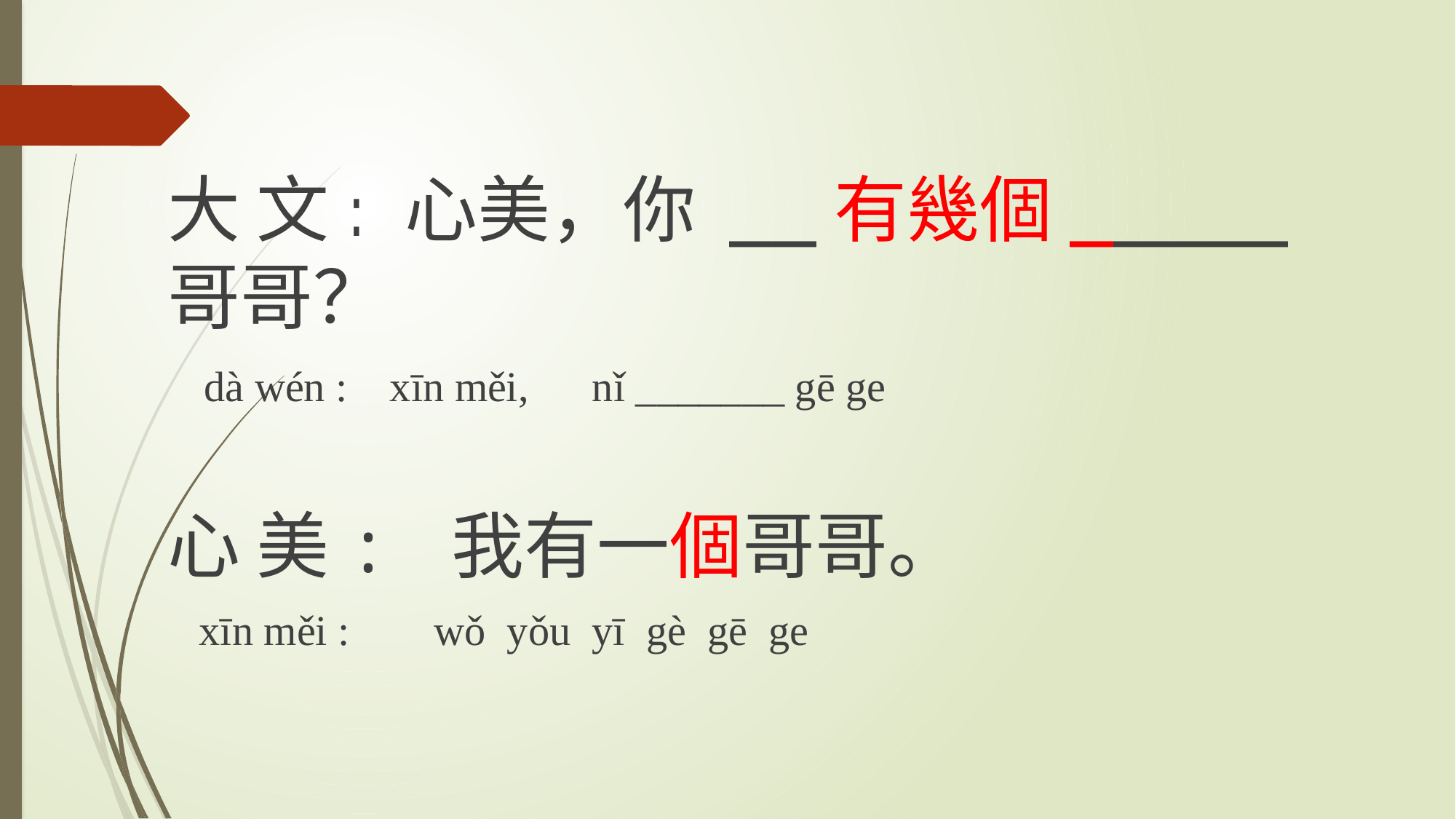

大 文: 心美，你 __有幾個_____哥哥？
   dà wén :    xīn měi,      nǐ _______ gē ge

心 美: 我有一個哥哥。
   xīn měi :        wǒ  yǒu  yī  gè  gē  ge